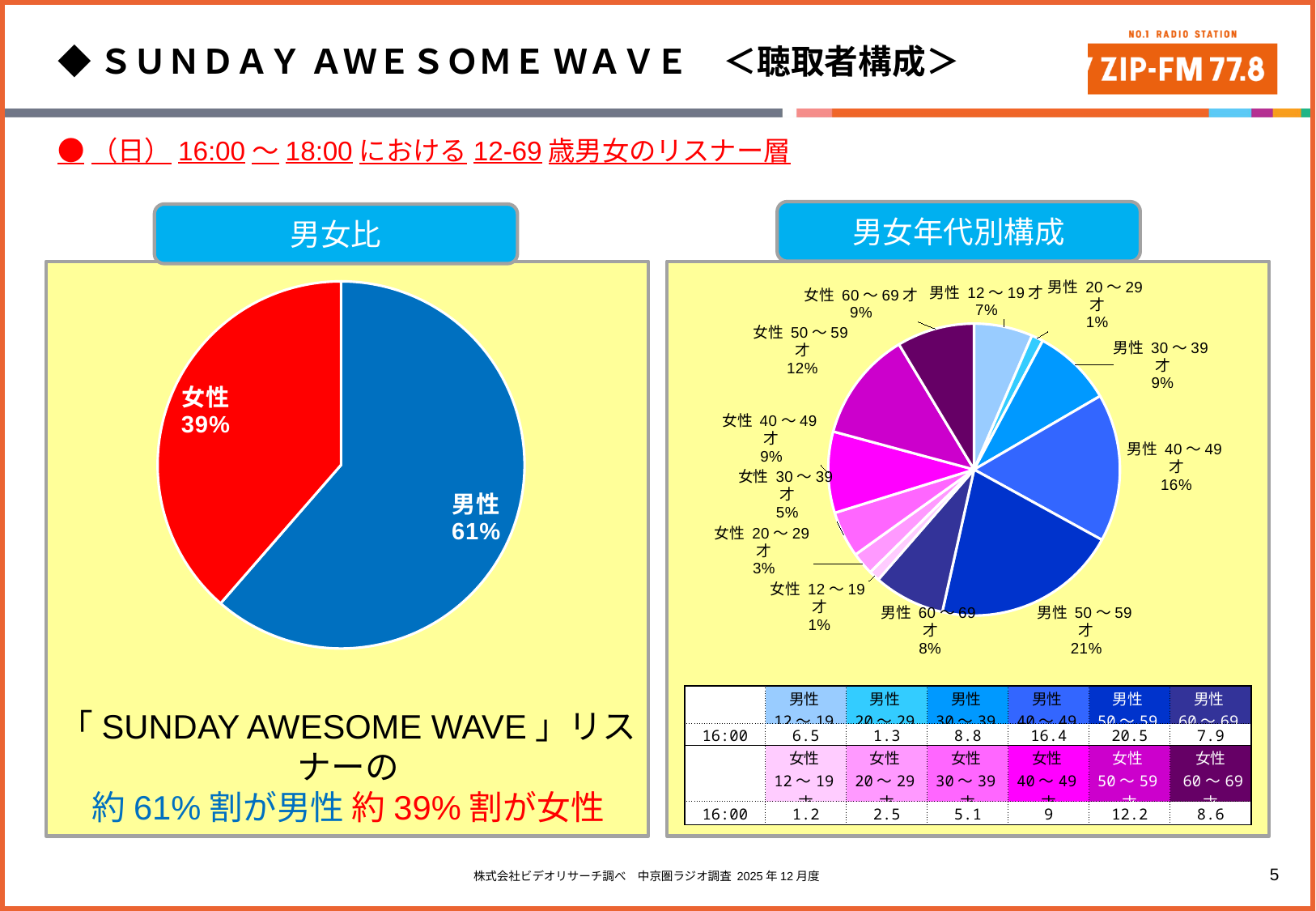

◆ＳＵＮＤＡＹ ＡＷＥＳＯＭＥ ＷＡＶＥ　＜聴取者構成＞
●（日）16:00～18:00における12-69歳男女のリスナー層
男女年代別構成
男女比

### Chart

| Category |
|---|

### Chart

| Category |  |
|---|---|
| 男性 | 61.4 |
| 女性 | 38.6 |

### Chart

| Category |  |
|---|---|
| 男性 12～19才 | 6.5 |
| 男性 20～29才 | 1.3 |
| 男性 30～39才 | 8.8 |
| 男性 40～49才 | 16.4 |
| 男性 50～59才 | 20.5 |
| 男性 60～69才 | 7.9 |
| 女性 12～19才 | 1.2 |
| 女性 20～29才 | 2.5 |
| 女性 30～39才 | 5.1 |
| 女性 40～49才 | 9.0 |
| 女性 50～59才 | 12.2 |
| 女性 60～69才 | 8.6 |

### Chart

| Category |
|---|

### Chart

| Category |
|---|
|  | 男性 12～19才 | 男性 20～29才 | 男性 30～39才 | 男性 40～49才 | 男性 50～59才 | 男性 60～69才 |
| --- | --- | --- | --- | --- | --- | --- |
| 16:00 | 6.5 | 1.3 | 8.8 | 16.4 | 20.5 | 7.9 |
|  | 女性 12～19才 | 女性 20～29才 | 女性 30～39才 | 女性 40～49才 | 女性 50～59才 | 女性 60～69才 |
| 16:00 | 1.2 | 2.5 | 5.1 | 9 | 12.2 | 8.6 |
「SUNDAY AWESOME WAVE」リスナーの
約61%割が男性 約39%割が女性
株式会社ビデオリサーチ調べ　中京圏ラジオ調査 2025年12月度